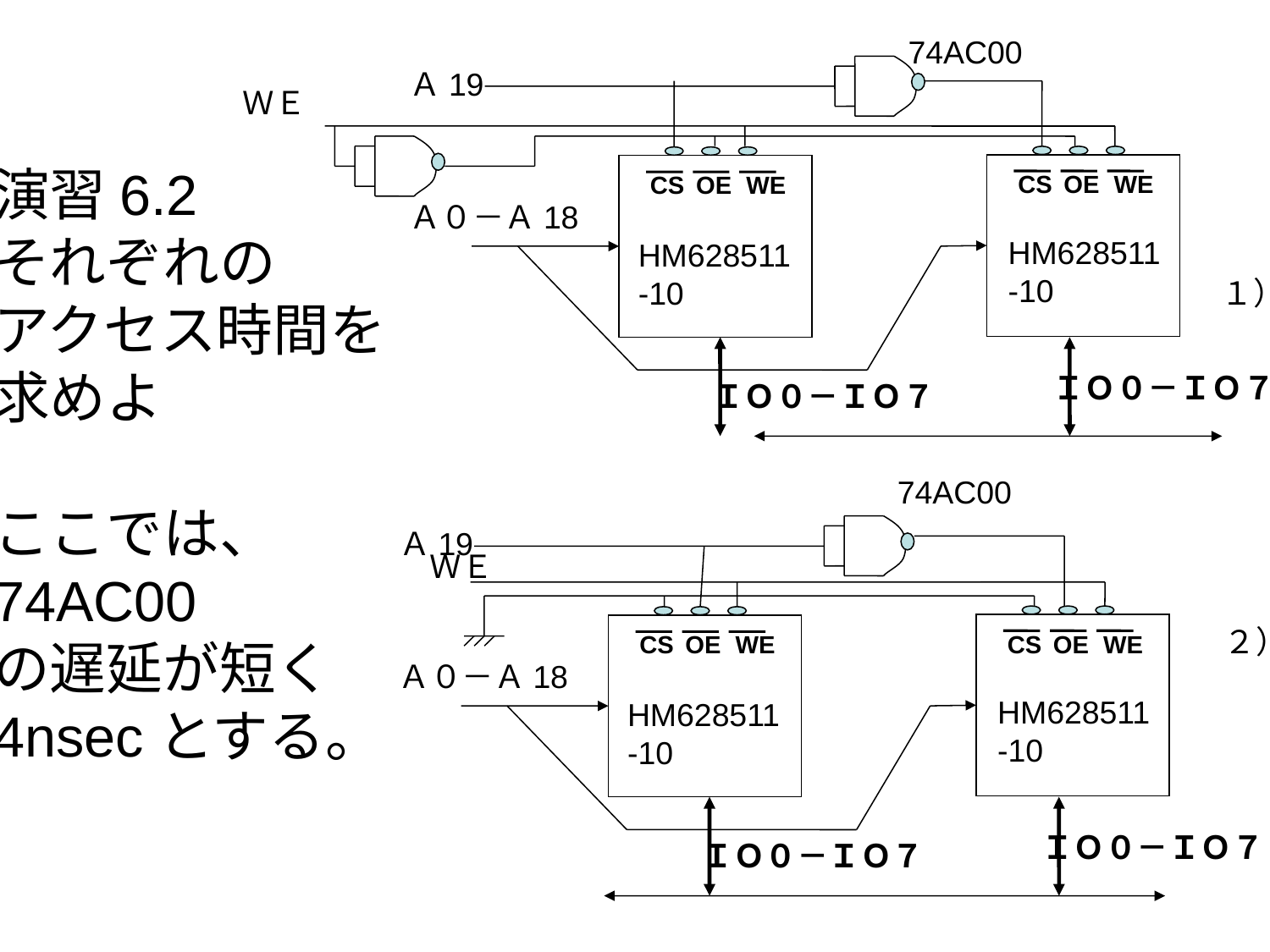

74AC00

Ａ19

ＷＥ

演習6.2
それぞれの
アクセス時間を
求めよ

ここでは、
74AC00
の遅延が短く
4nsecとする。

CS
OE
WE
CS
OE
WE

Ａ０－Ａ18
HM628511
-10
HM628511
-10

１）

ＩＯ０－ＩＯ７

ＩＯ０－ＩＯ７

74AC00

Ａ19

ＷＥ

２）
CS
OE
WE
CS
OE
WE

Ａ０－Ａ18
HM628511
-10
HM628511
-10

ＩＯ０－ＩＯ７

ＩＯ０－ＩＯ７